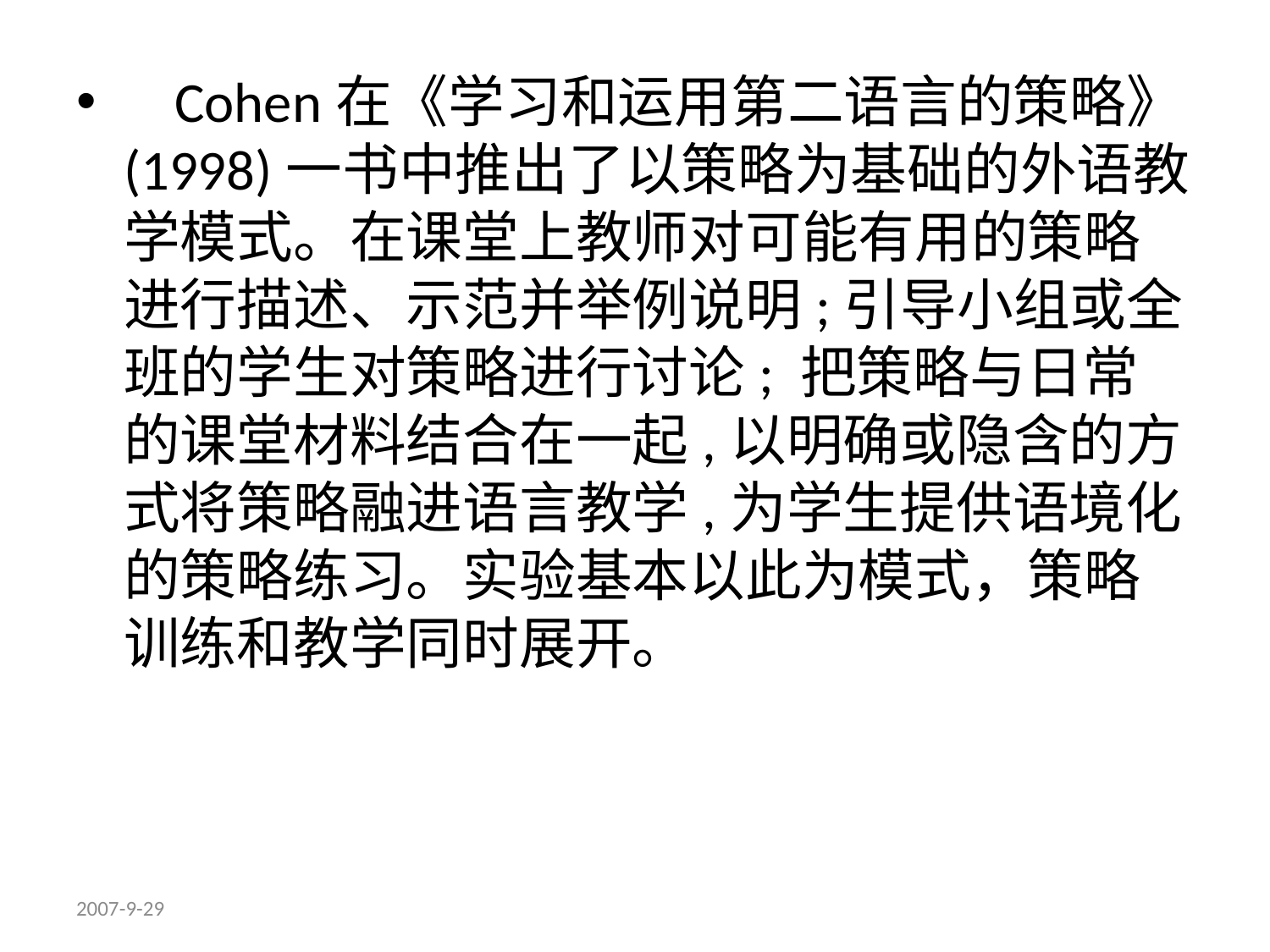

#
    Cohen在《学习和运用第二语言的策略》(1998)一书中推出了以策略为基础的外语教学模式。在课堂上教师对可能有用的策略进行描述、示范并举例说明;引导小组或全班的学生对策略进行讨论; 把策略与日常的课堂材料结合在一起,以明确或隐含的方式将策略融进语言教学,为学生提供语境化的策略练习。实验基本以此为模式，策略训练和教学同时展开。

2007-9-29